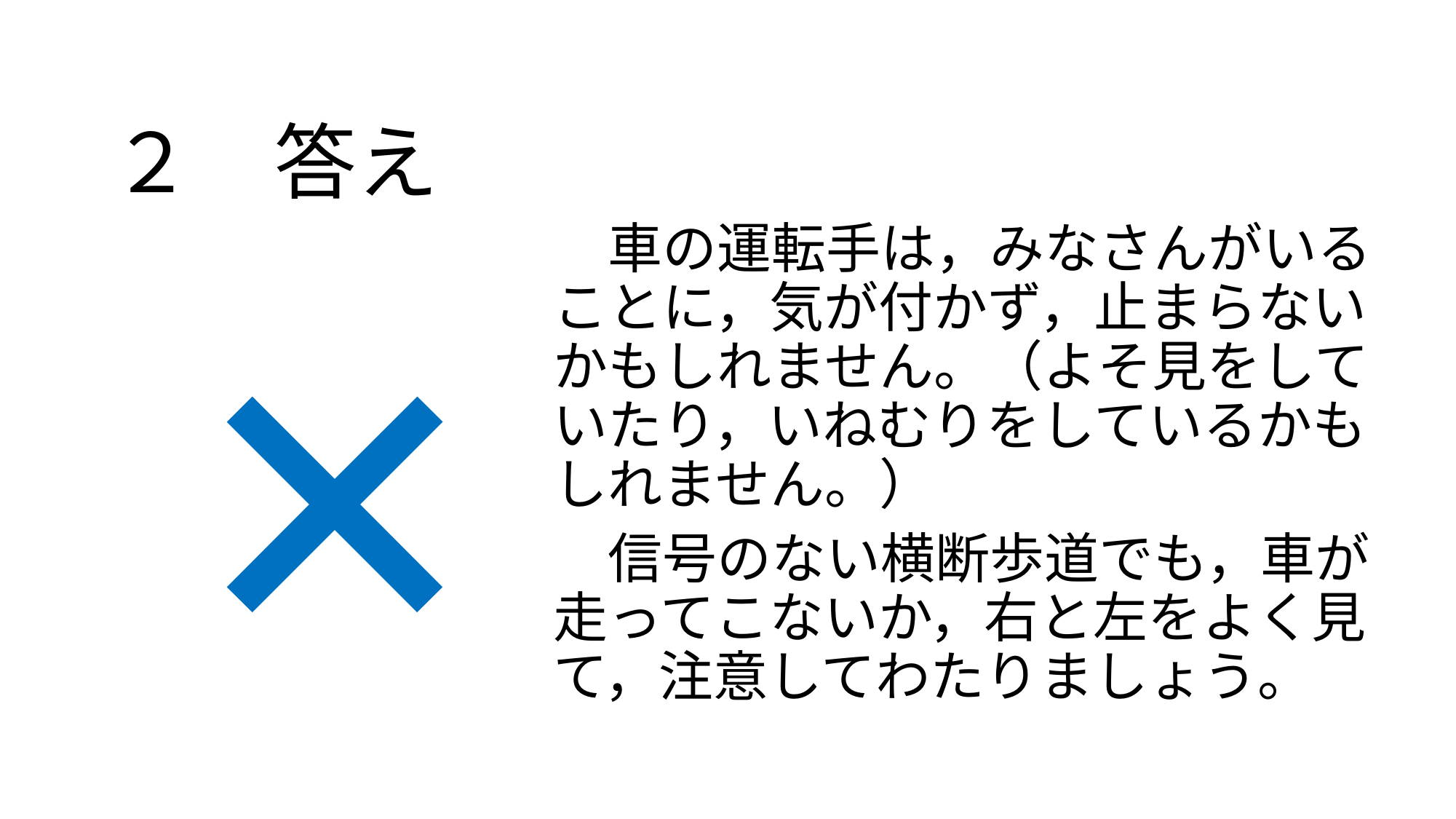

# ２　答え
　車の運転手は，みなさんがいることに，気が付かず，止まらないかもしれません。（よそ見をしていたり，いねむりをしているかもしれません。）
　信号のない横断歩道でも，車が走ってこないか，右と左をよく見て，注意してわたりましょう。
✕